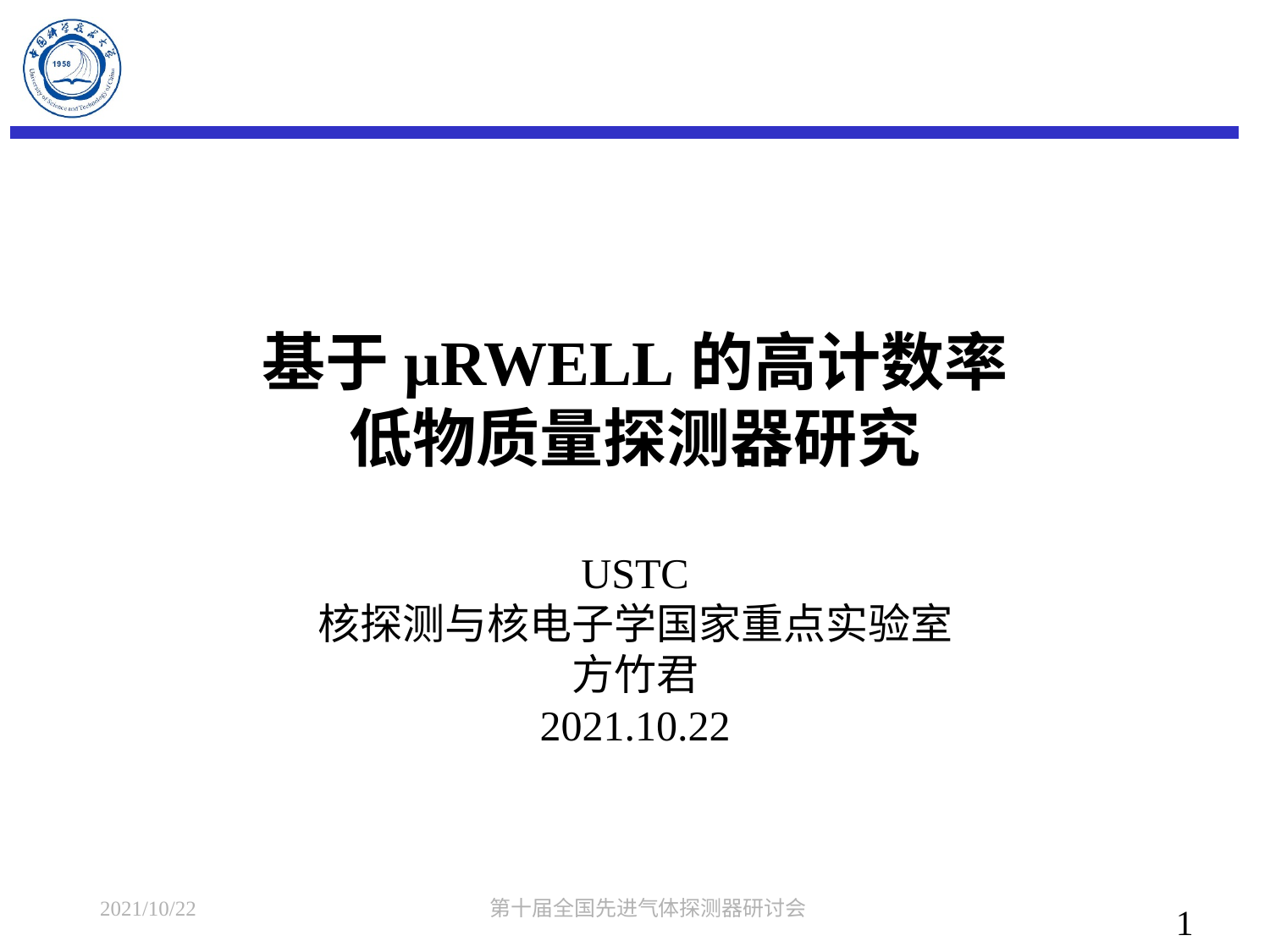

# 基于μRWELL的高计数率 低物质量探测器研究
USTC
核探测与核电子学国家重点实验室
方竹君
2021.10.22
2021/10/22
第十届全国先进气体探测器研讨会
1